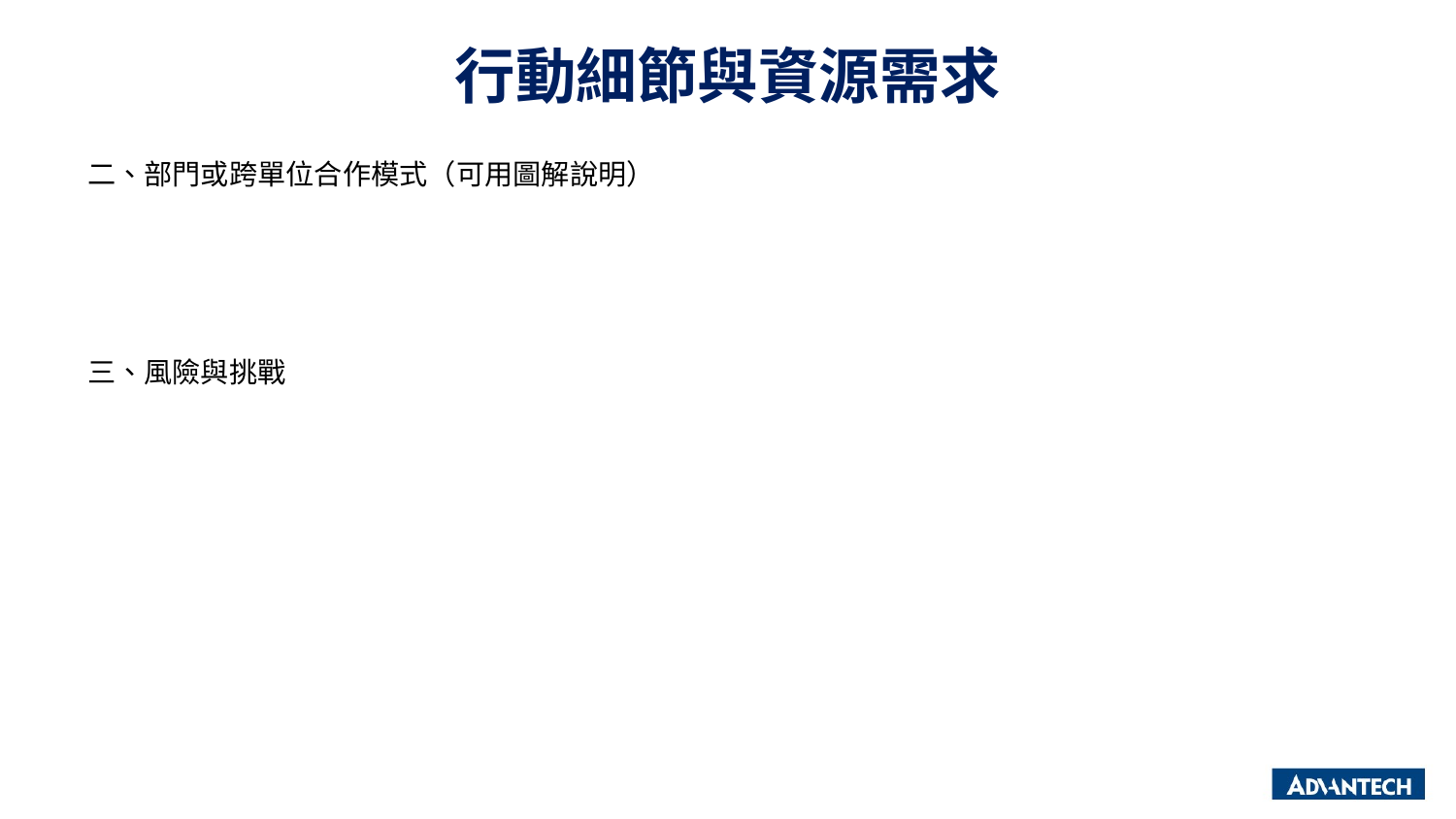

# 行動細節與資源需求
二、部門或跨單位合作模式（可用圖解說明）

三、風險與挑戰